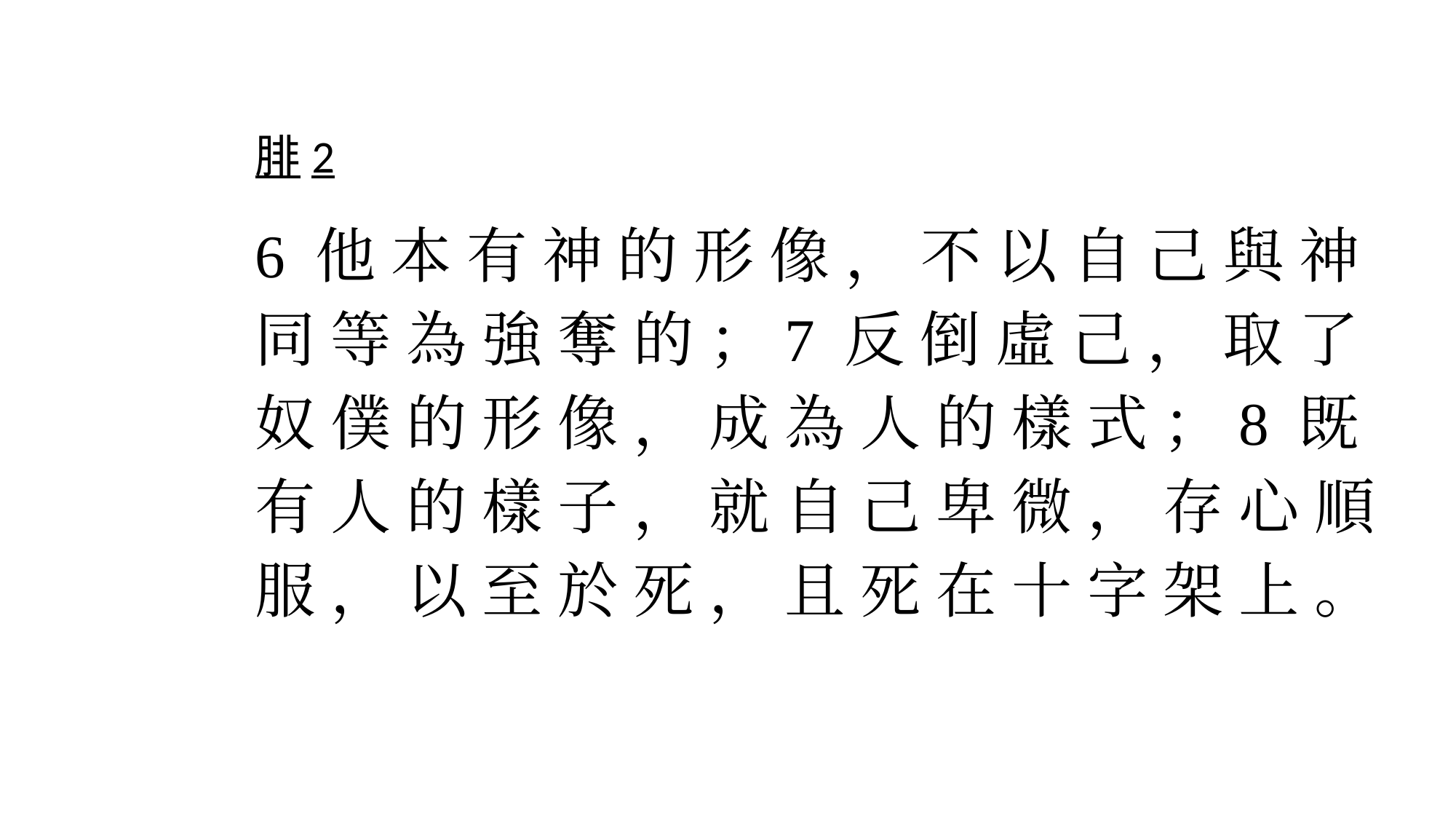

腓2
6 他 本 有 神 的 形 像 ， 不 以 自 己 與 神 同 等 為 強 奪 的 ；7 反 倒 虛 己 ， 取 了 奴 僕 的 形 像 ， 成 為 人 的 樣 式 ；8 既 有 人 的 樣 子 ， 就 自 己 卑 微 ， 存 心 順 服 ， 以 至 於 死 ， 且 死 在 十 字 架 上 。